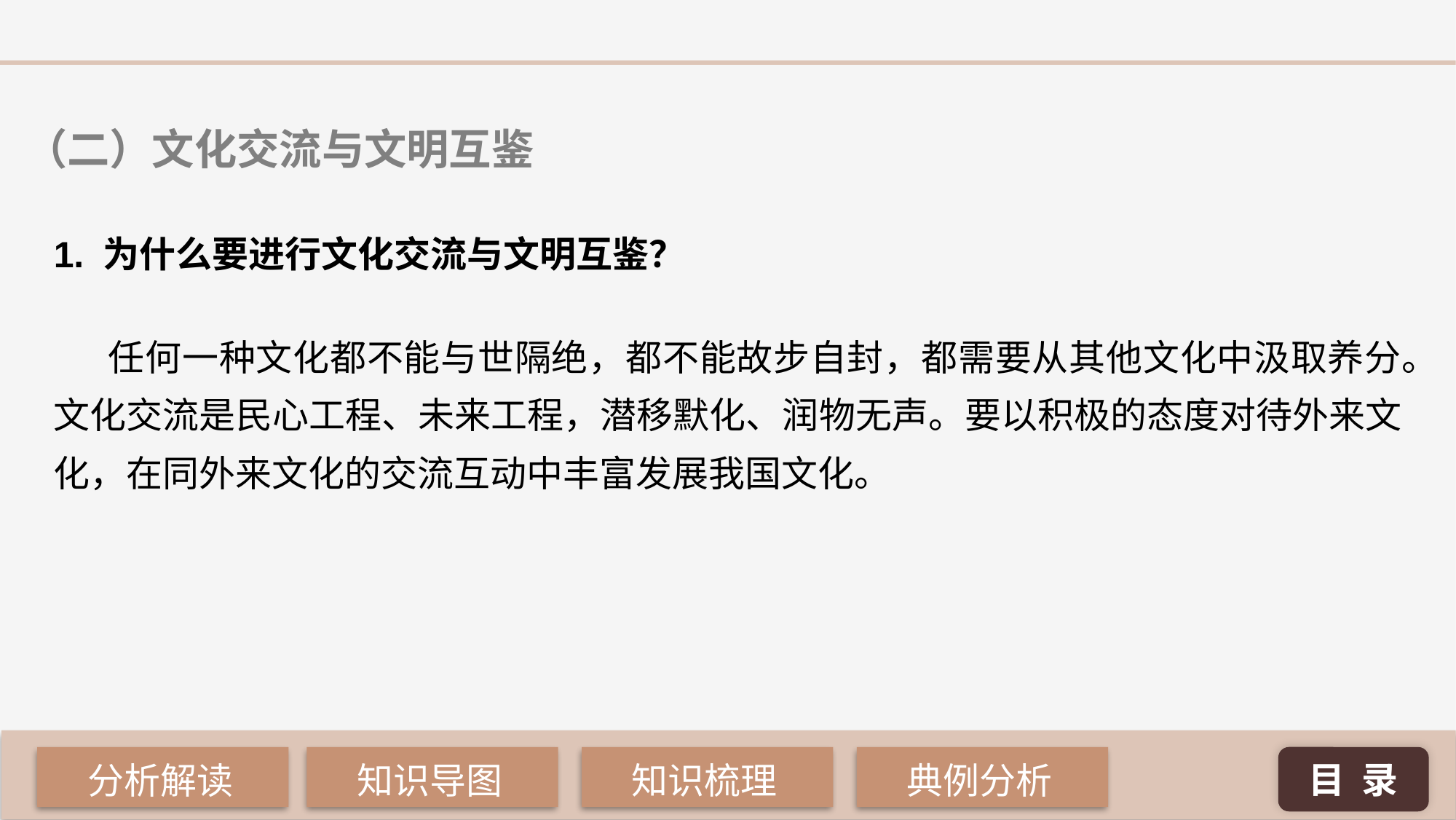

（二）文化交流与文明互鉴
1. 为什么要进行文化交流与文明互鉴？
任何一种文化都不能与世隔绝，都不能故步自封，都需要从其他文化中汲取养分。文化交流是民心工程、未来工程，潜移默化、润物无声。要以积极的态度对待外来文化，在同外来文化的交流互动中丰富发展我国文化。